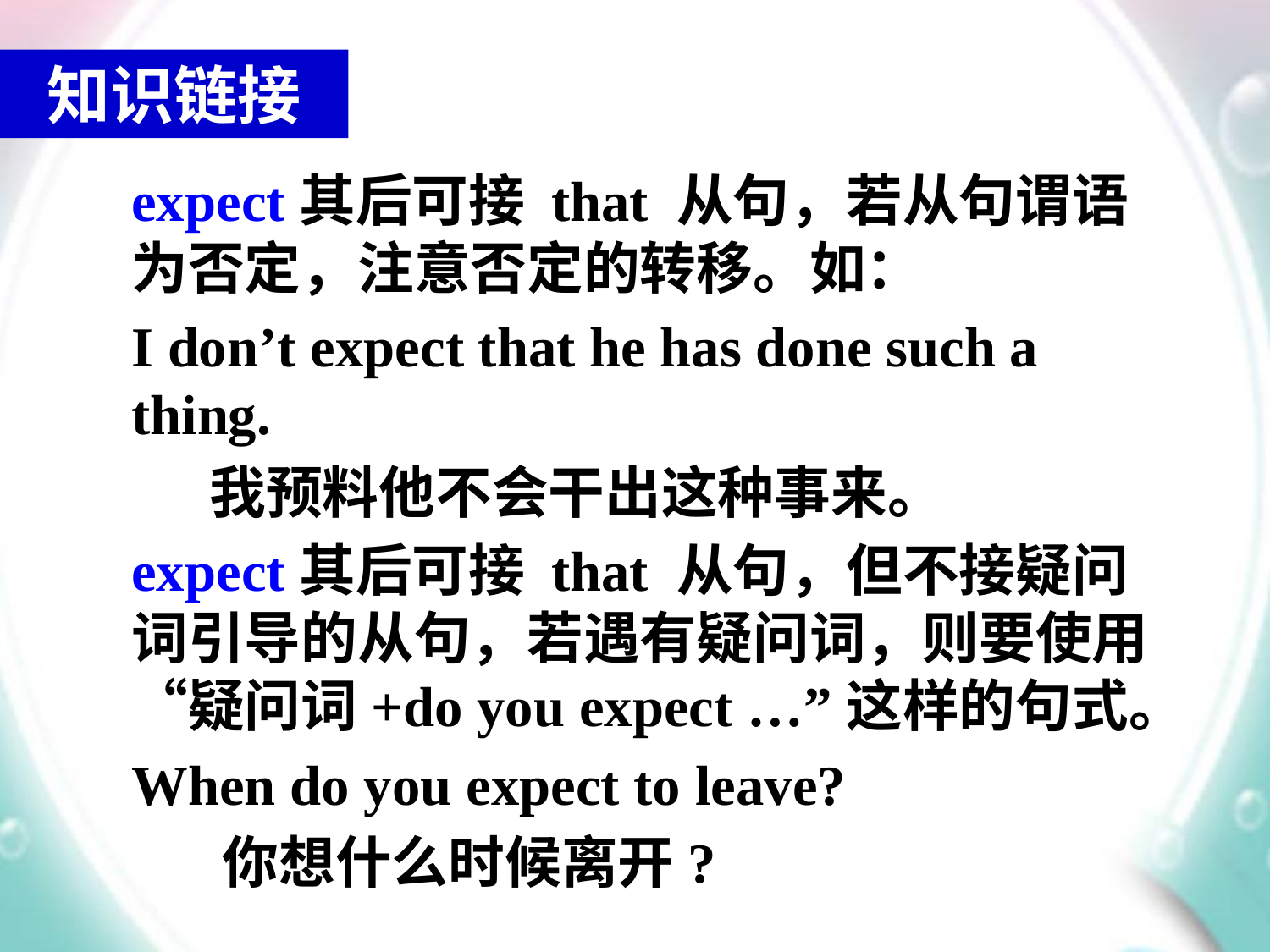

知识链接
expect其后可接 that 从句，若从句谓语为否定，注意否定的转移。如：
I don’t expect that he has done such a thing.
     我预料他不会干出这种事来。
expect其后可接 that 从句，但不接疑问词引导的从句，若遇有疑问词，则要使用“疑问词+do you expect …”这样的句式。
When do you expect to leave?
      你想什么时候离开?